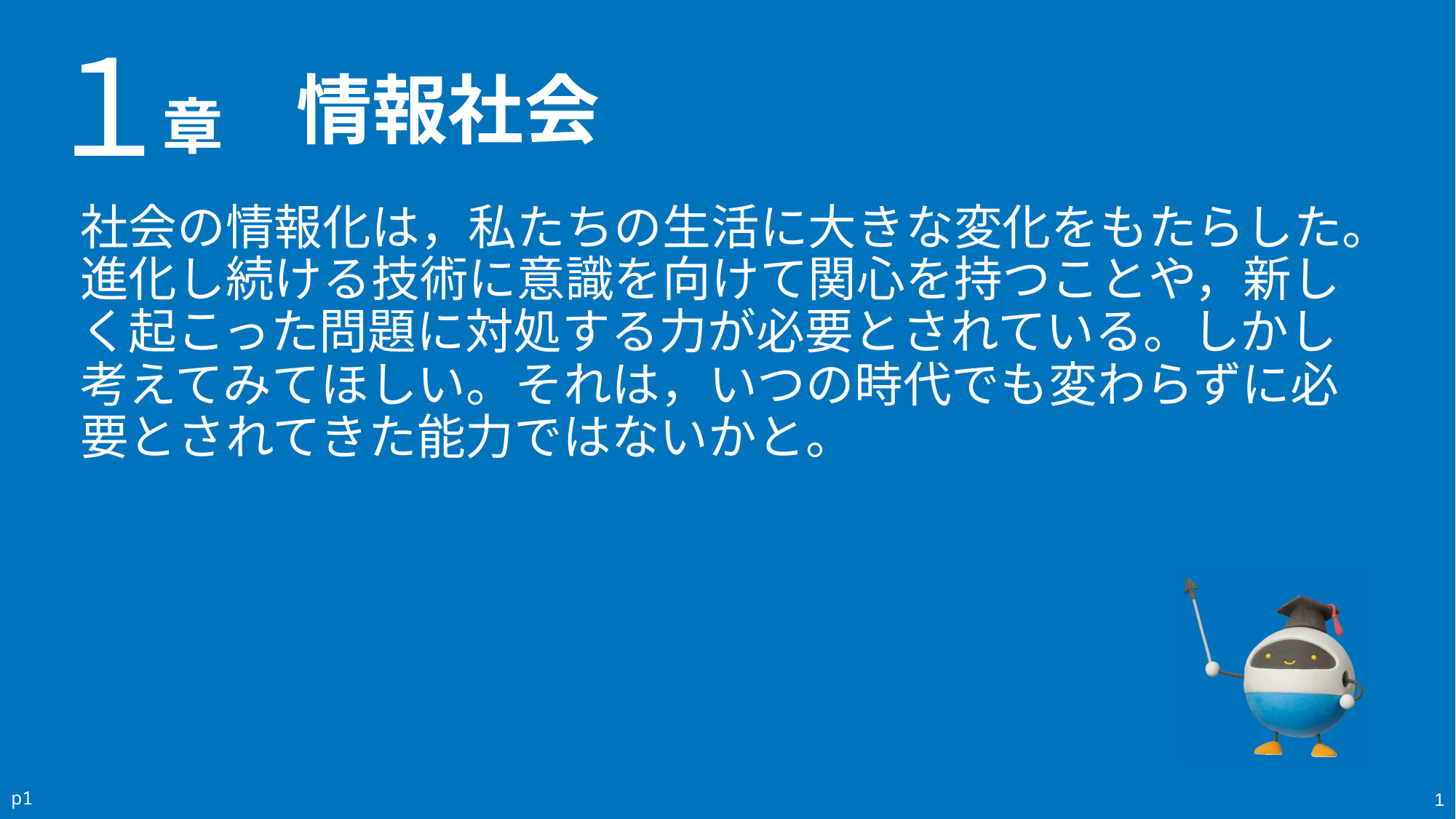

情報社会
社会の情報化は，私たちの生活に大きな変化をもたらした。進化し続ける技術に意識を向けて関心を持つことや，新しく起こった問題に対処する力が必要とされている。しかし考えてみてほしい。それは，いつの時代でも変わらずに必要とされてきた能力ではないかと。
1
p1